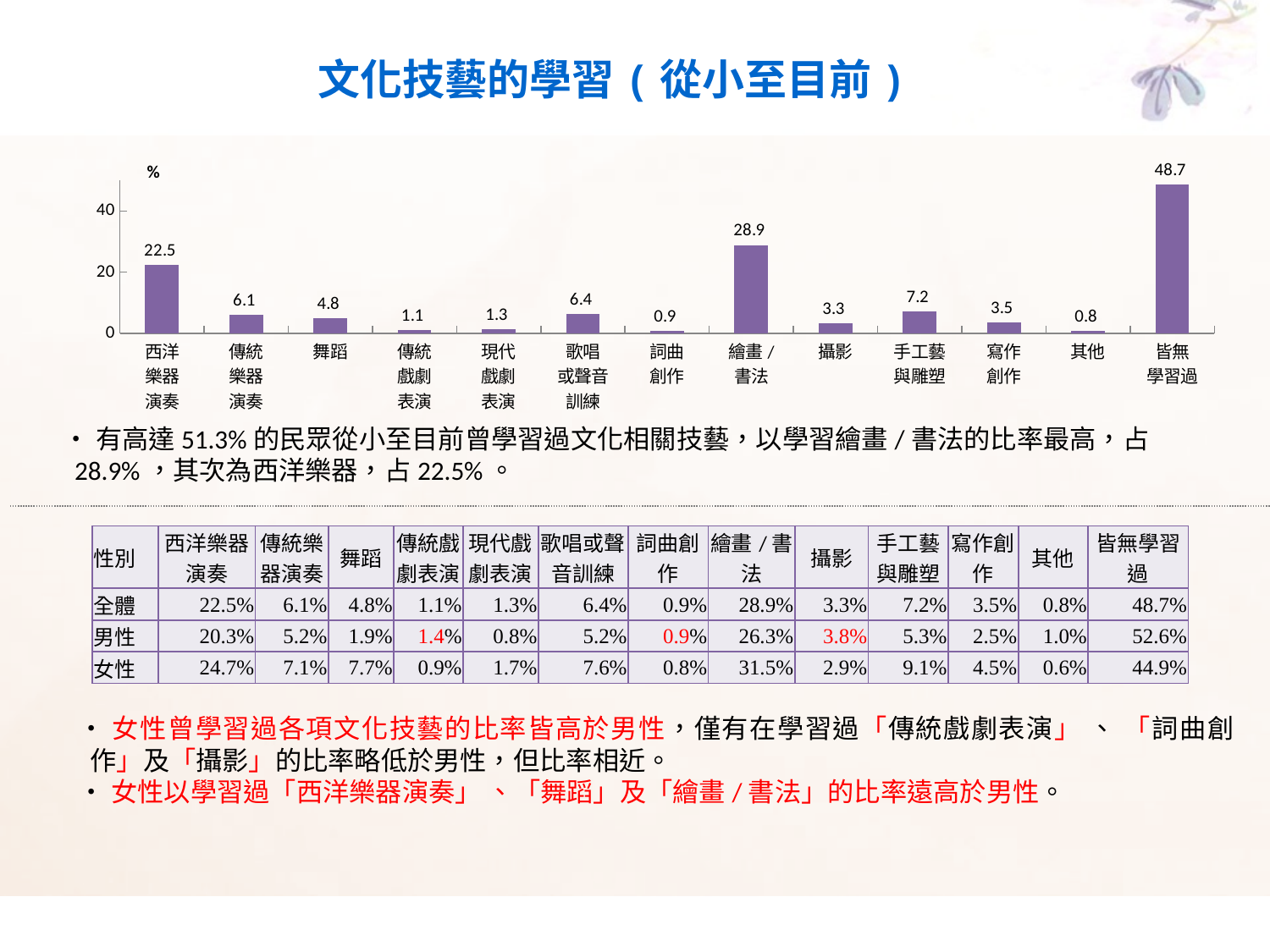

文化技藝的學習(從小至目前)

### Chart

| Category | 欄2 |
|---|---|
| 西洋
樂器
演奏 | 22.496342744297326 |
| 傳統
樂器
演奏 | 6.1473241842766555 |
| 舞蹈 | 4.817706907497711 |
| 傳統
戲劇
表演 | 1.1395026650279085 |
| 現代
戲劇
表演 | 1.2507173432866836 |
| 歌唱
或聲音
訓練 | 6.416732532555347 |
| 詞曲
創作 | 0.8779985606389675 |
| 繪畫/
書法 | 28.914920966525195 |
| 攝影 | 3.330555019212374 |
| 手工藝
與雕塑 | 7.185799537487926 |
| 寫作
創作 | 3.521298747526412 |
| 其他 | 0.8252063580770195 |
| 皆無
學習過 | 48.74720929534899 |
•有高達51.3%的民眾從小至目前曾學習過文化相關技藝，以學習繪畫/書法的比率最高，占28.9%，其次為西洋樂器，占22.5%。
| 性別 | 西洋樂器演奏 | 傳統樂器演奏 | 舞蹈 | 傳統戲劇表演 | 現代戲劇表演 | 歌唱或聲音訓練 | 詞曲創作 | 繪畫/書法 | 攝影 | 手工藝與雕塑 | 寫作創作 | 其他 | 皆無學習過 |
| --- | --- | --- | --- | --- | --- | --- | --- | --- | --- | --- | --- | --- | --- |
| 全體 | 22.5% | 6.1% | 4.8% | 1.1% | 1.3% | 6.4% | 0.9% | 28.9% | 3.3% | 7.2% | 3.5% | 0.8% | 48.7% |
| 男性 | 20.3% | 5.2% | 1.9% | 1.4% | 0.8% | 5.2% | 0.9% | 26.3% | 3.8% | 5.3% | 2.5% | 1.0% | 52.6% |
| 女性 | 24.7% | 7.1% | 7.7% | 0.9% | 1.7% | 7.6% | 0.8% | 31.5% | 2.9% | 9.1% | 4.5% | 0.6% | 44.9% |
•女性曾學習過各項文化技藝的比率皆高於男性，僅有在學習過「傳統戲劇表演」 、 「詞曲創作」及「攝影」的比率略低於男性，但比率相近。
•女性以學習過「西洋樂器演奏」 、「舞蹈」及「繪畫/書法」的比率遠高於男性。